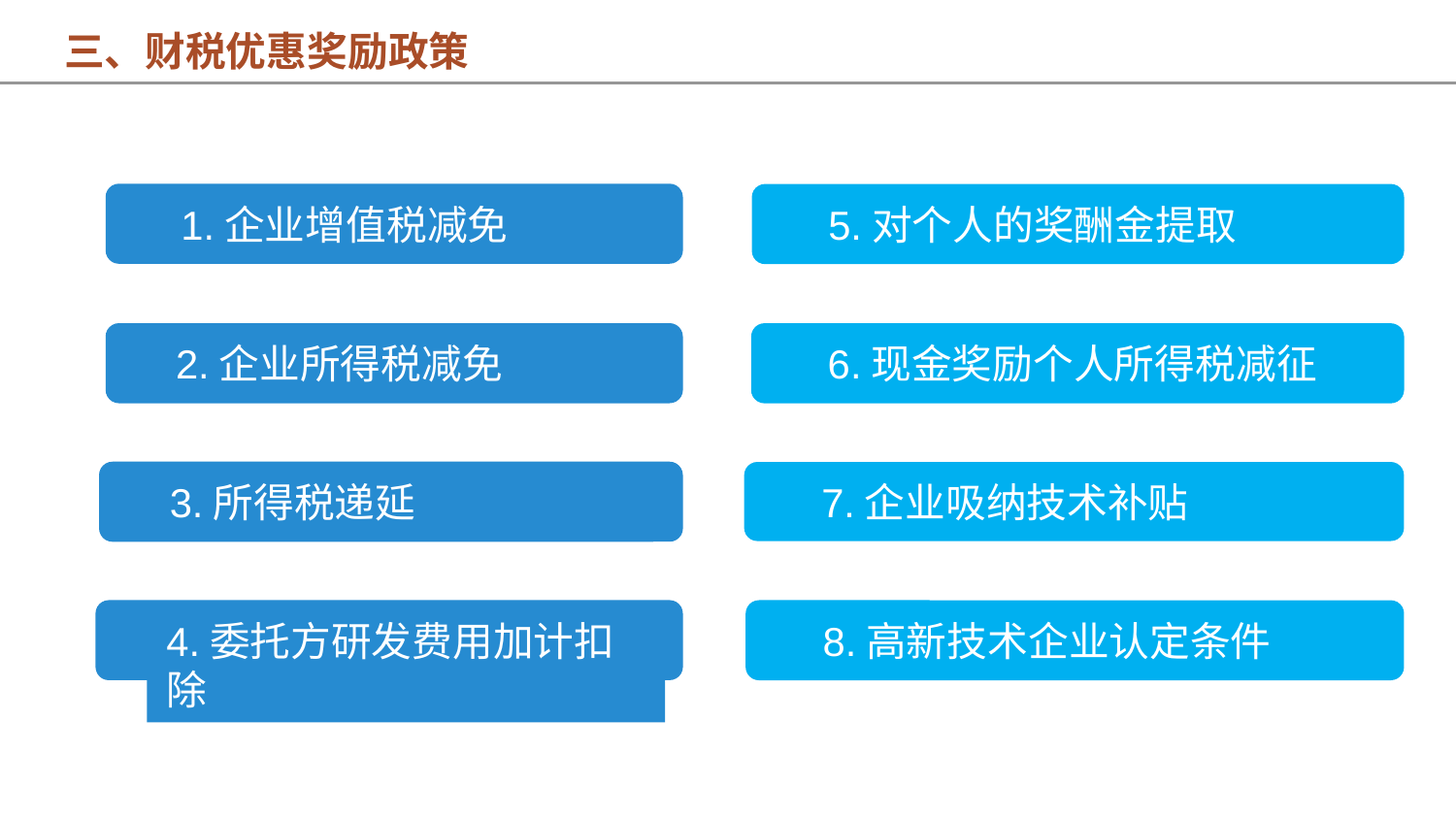

三、财税优惠奖励政策
技术合同认定规则

1.企业增值税减免

5.对个人的奖酬金提取

2.企业所得税减免

6.现金奖励个人所得税减征

3.所得税递延

7.企业吸纳技术补贴

4.委托方研发费用加计扣除

8.高新技术企业认定条件